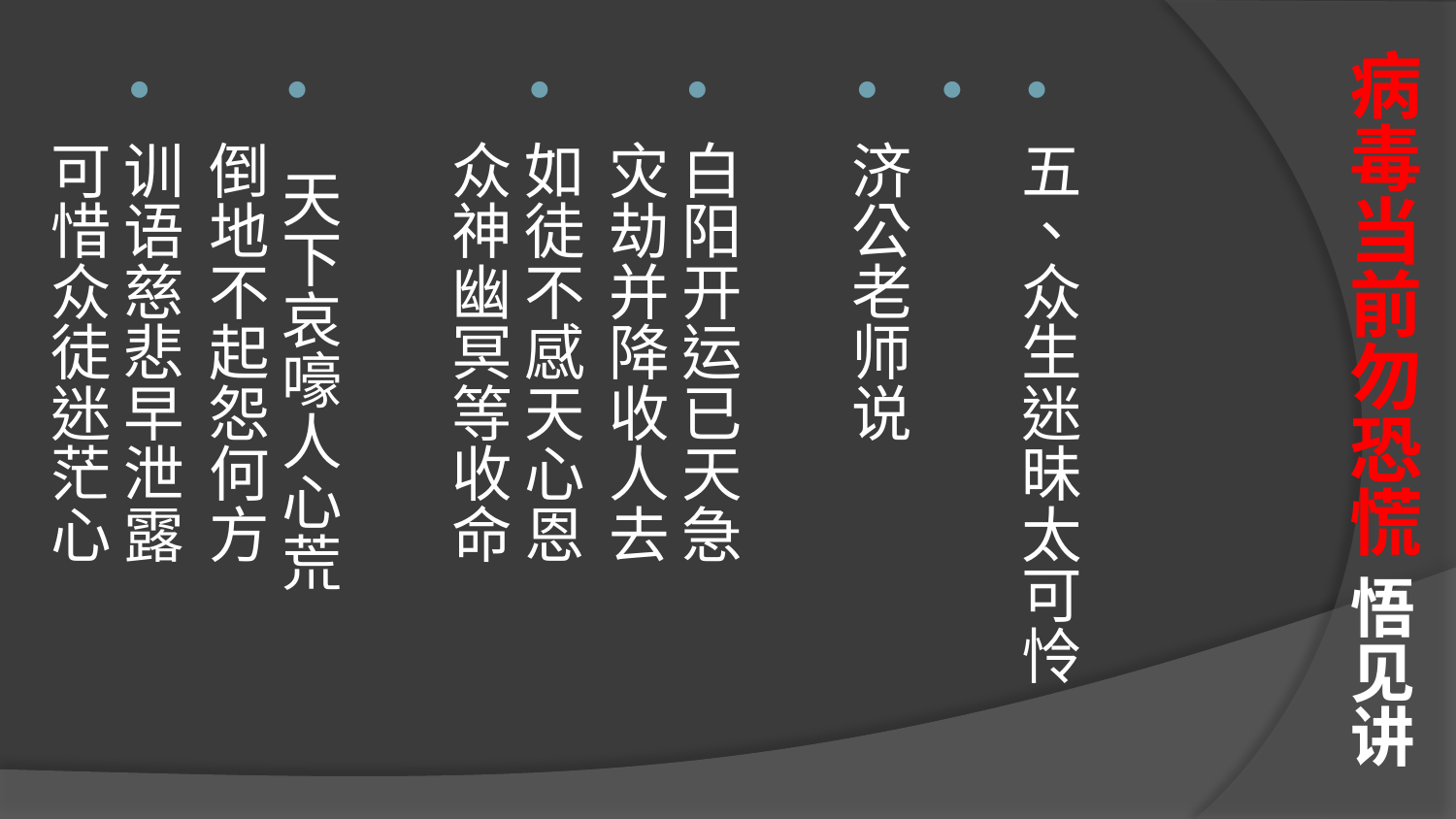

# 病毒当前勿恐慌 悟见讲
五、众生迷昧太可怜

济公老师说

白阳开运已天急          灾劫并降收人去
如徒不感天心恩          众神幽冥等收命

 天下哀嚎人心荒         倒地不起怨何方
训语慈悲早泄露          可惜众徒迷茫心